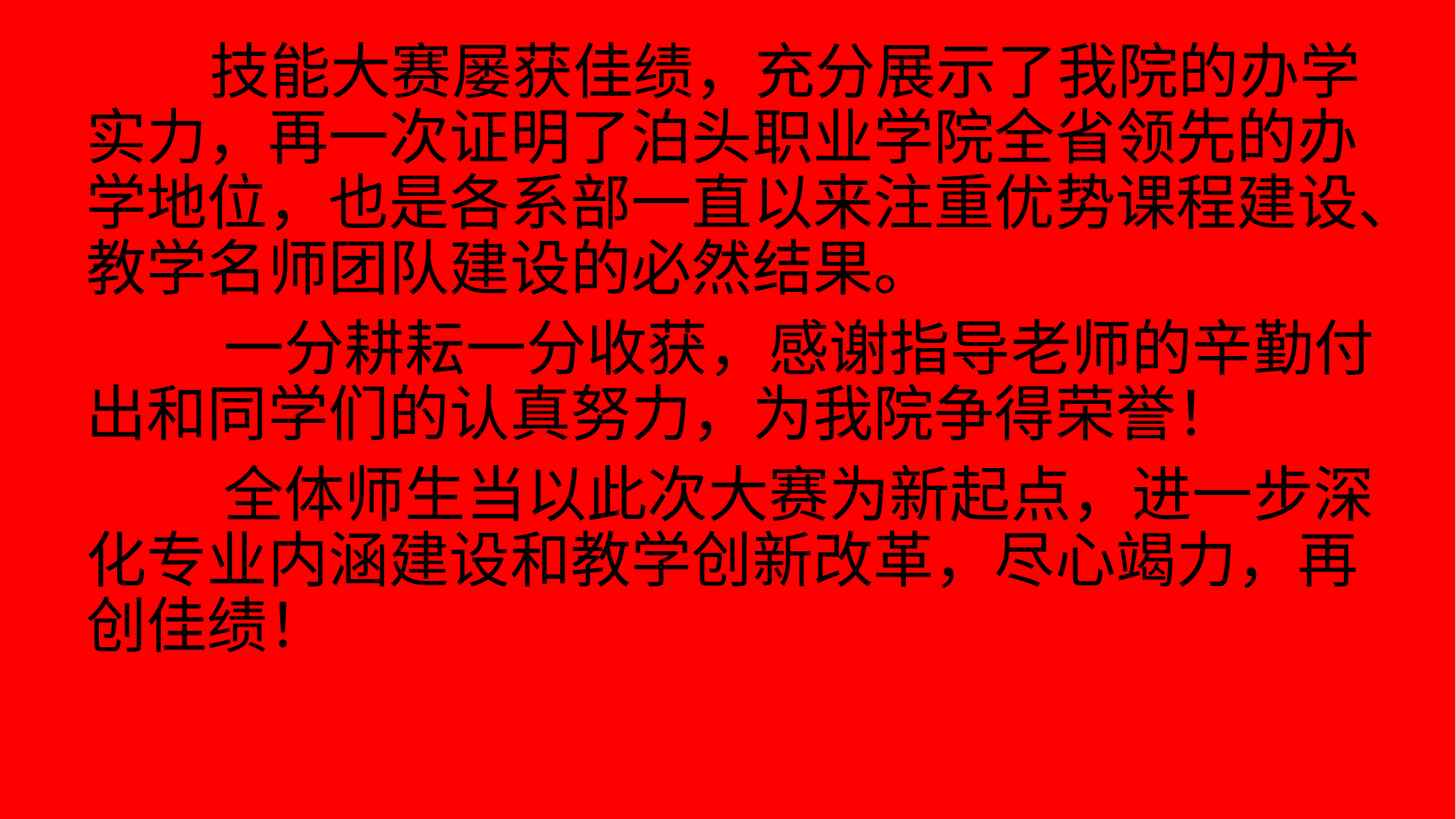

技能大赛屡获佳绩，充分展示了我院的办学实力，再一次证明了泊头职业学院全省领先的办学地位，也是各系部一直以来注重优势课程建设、教学名师团队建设的必然结果。
         一分耕耘一分收获，感谢指导老师的辛勤付出和同学们的认真努力，为我院争得荣誉！
         全体师生当以此次大赛为新起点，进一步深化专业内涵建设和教学创新改革，尽心竭力，再创佳绩！